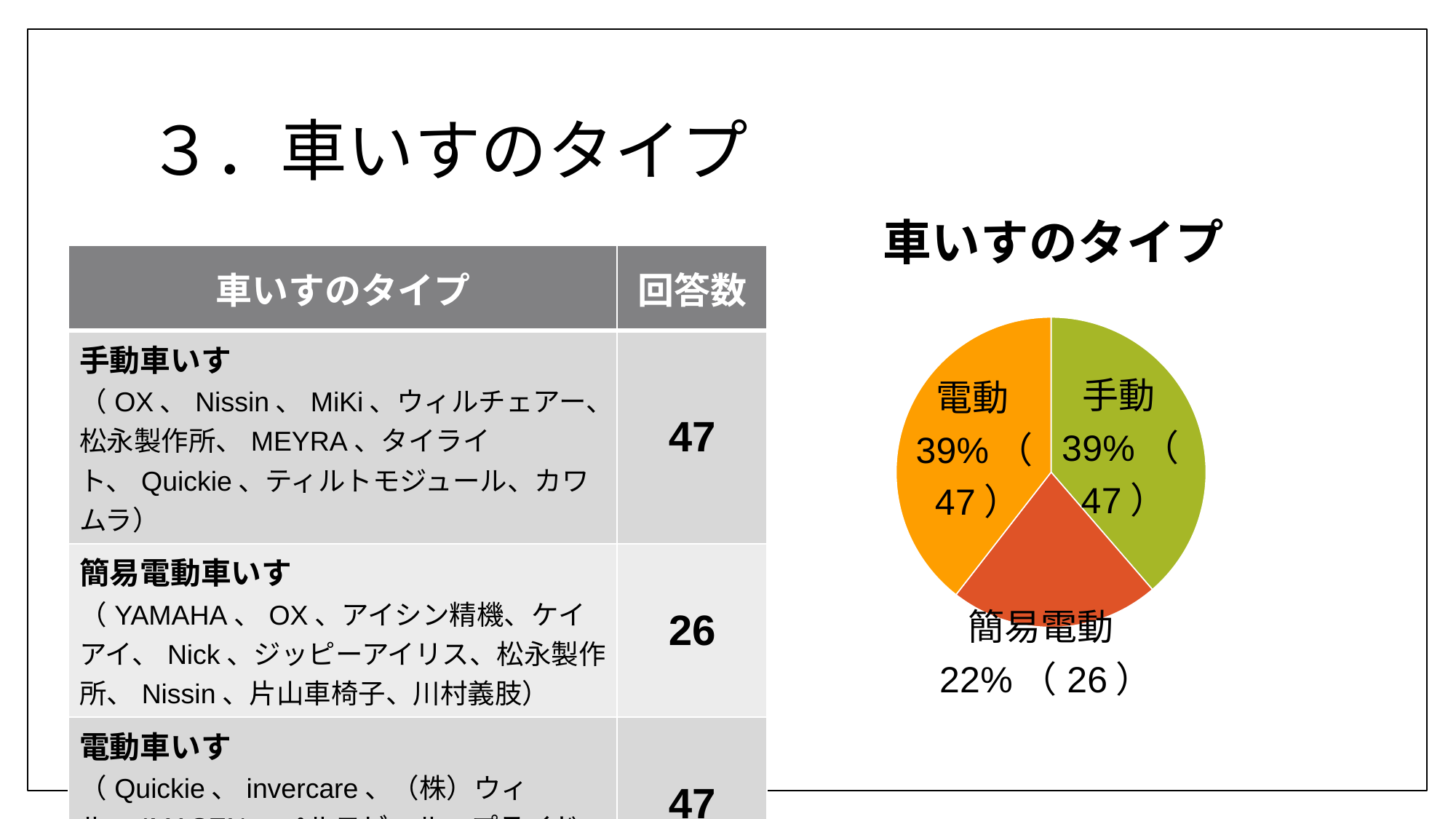

# ３．車いすのタイプ

### Chart: 車いすのタイプ

| Category | 車いすのタイプ |
|---|---|
| 手動 | 46.0 |
| 簡易電動 | 26.0 |
| 電動 | 47.0 |
| 車いすのタイプ | 回答数 |
| --- | --- |
| 手動車いす （OX、Nissin、MiKi、ウィルチェアー、松永製作所、MEYRA、タイライト、Quickie、ティルトモジュール、カワムラ） | 47 |
| 簡易電動車いす （YAMAHA、OX、アイシン精機、ケイアイ、Nick、ジッピーアイリス、松永製作所、Nissin、片山車椅子、川村義肢） | 26 |
| 電動車いす （Quickie、invercare、（株）ウィル、IMASEN、ペルモビール、プライド社、セク、C.T.M） | 47 |